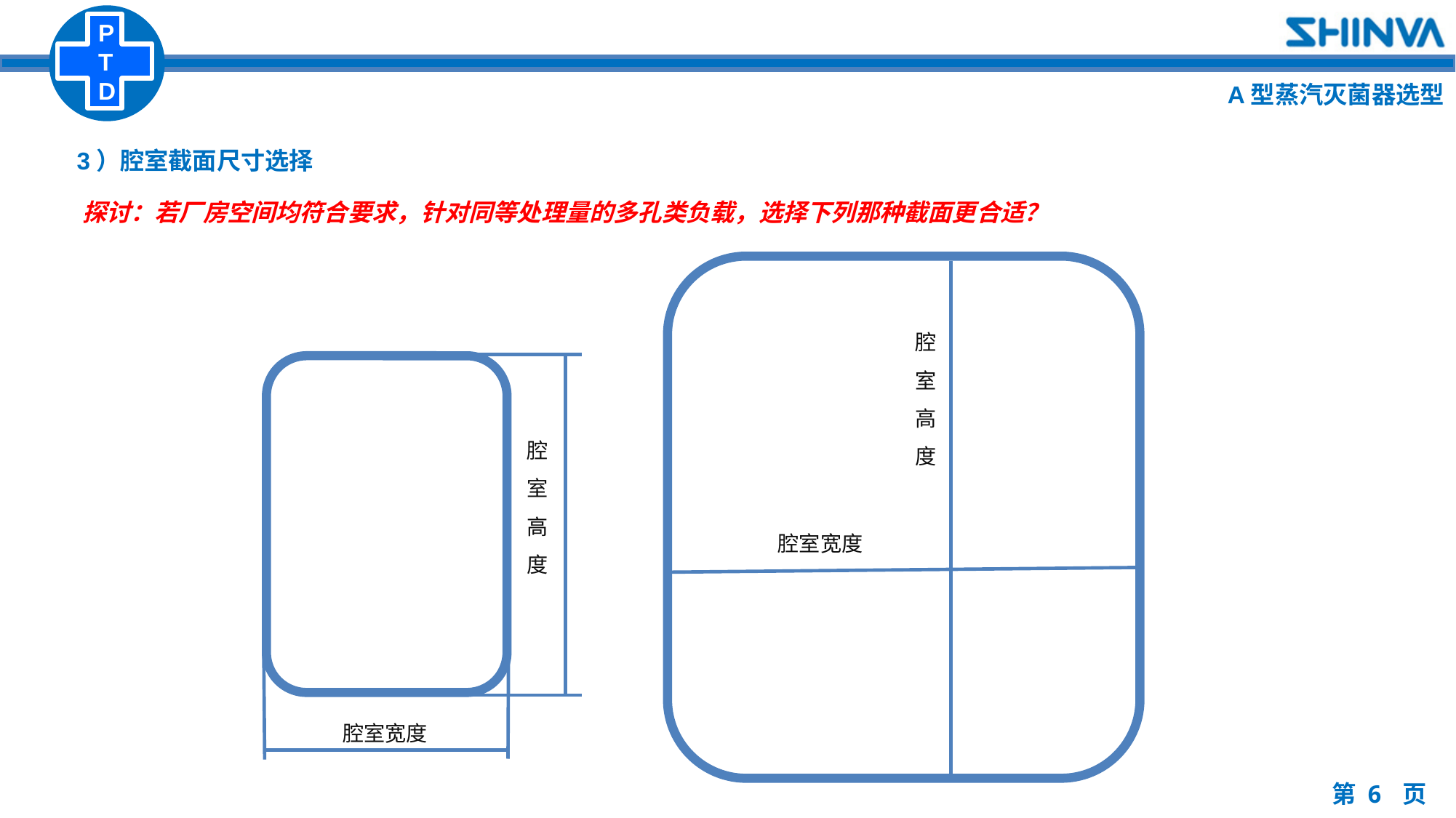

A型蒸汽灭菌器选型
3）腔室截面尺寸选择
探讨：若厂房空间均符合要求，针对同等处理量的多孔类负载，选择下列那种截面更合适？

腔室高度
腔室高度
腔室宽度
腔室宽度